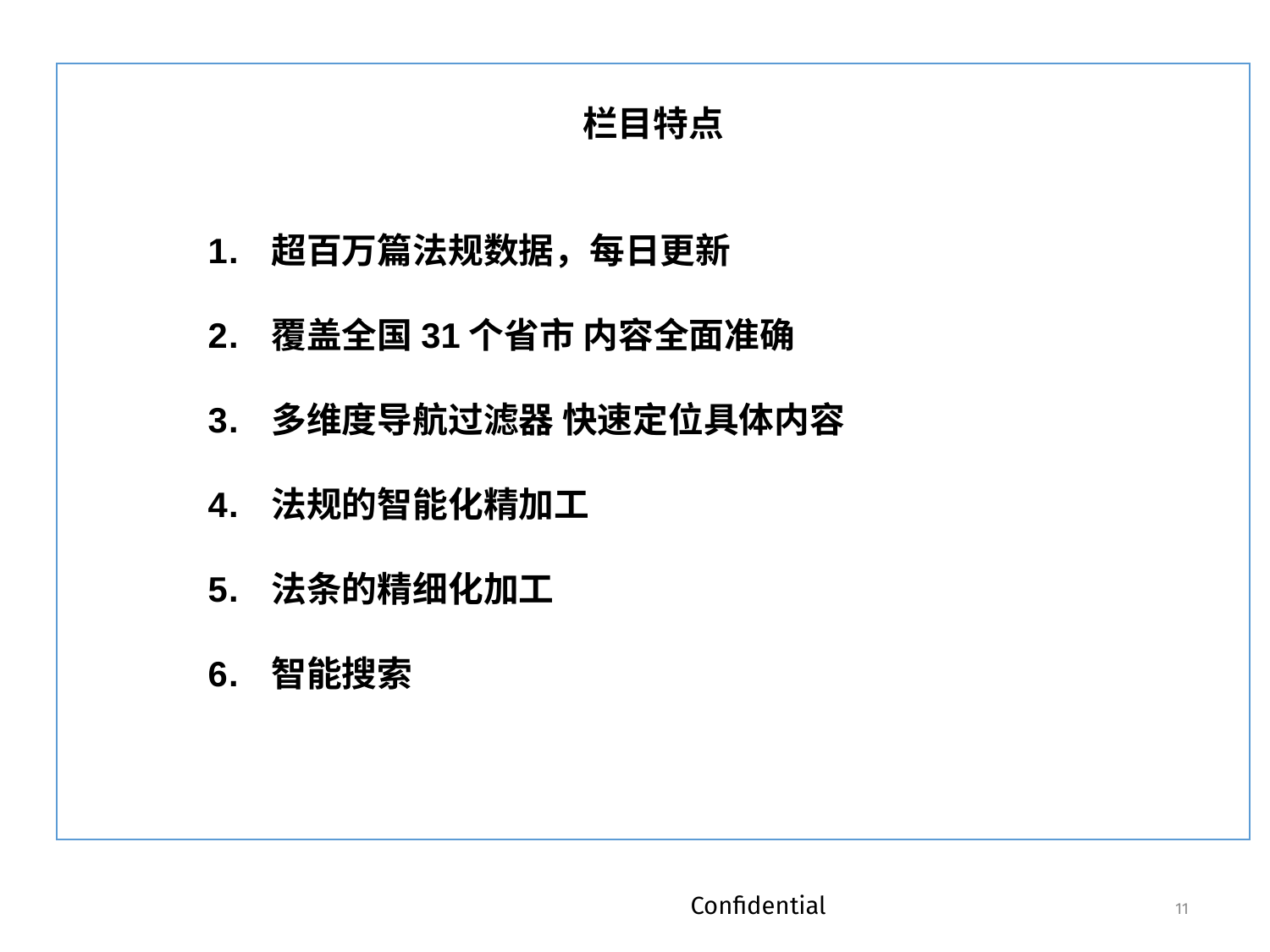

栏目特点

超百万篇法规数据，每日更新

覆盖全国31个省市 内容全面准确

多维度导航过滤器 快速定位具体内容

法规的智能化精加工

法条的精细化加工

智能搜索

11